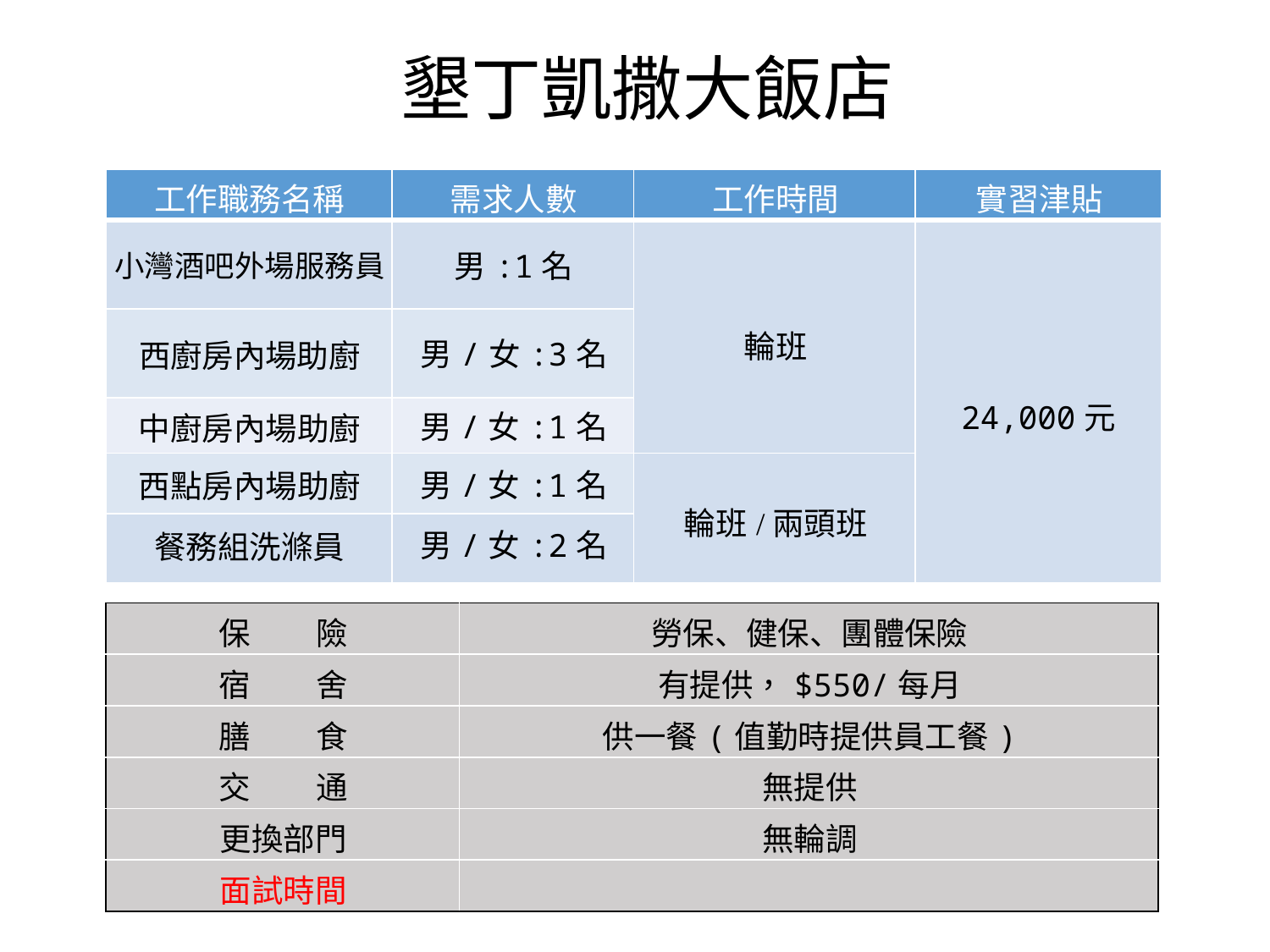

# 墾丁凱撒大飯店
| 工作職務名稱 | 需求人數 | 工作時間 | 實習津貼 |
| --- | --- | --- | --- |
| 小灣酒吧外場服務員 | 男:1名 | 輪班 | 24,000元 |
| 西廚房內場助廚 | 男/女:3名 |  |  |
| 中廚房內場助廚 | 男/女:1名 |  |  |
| 西點房內場助廚 | 男/女:1名 | 輪班/兩頭班 |  |
| 餐務組洗滌員 | 男/女:2名 |  |  |
| 保 險 | 勞保、健保、團體保險 |
| --- | --- |
| 宿 舍 | 有提供，$550/每月 |
| 膳 食 | 供一餐(值勤時提供員工餐) |
| 交 通 | 無提供 |
| 更換部門 | 無輪調 |
| 面試時間 |  |